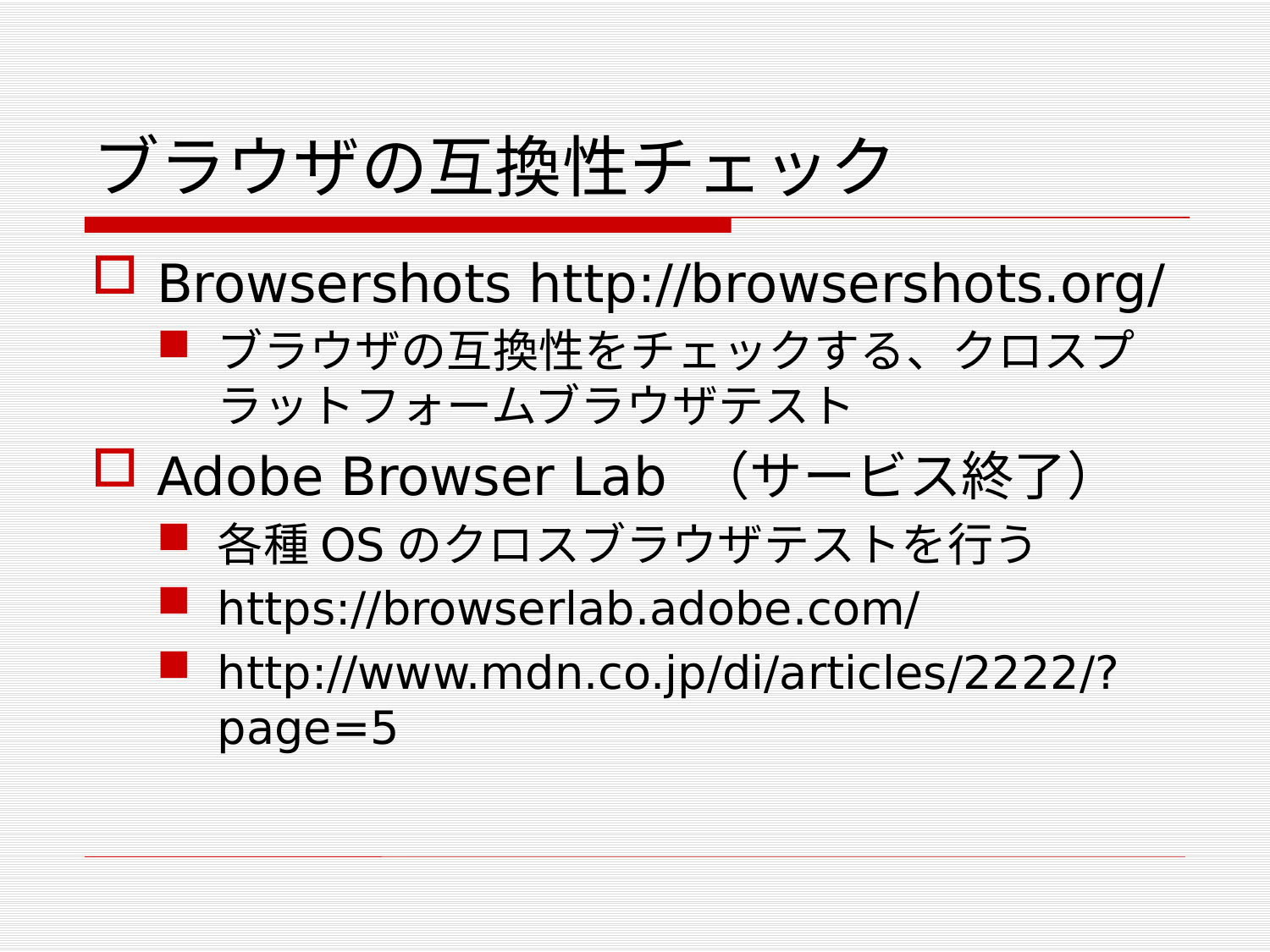

# ブラウザの互換性チェック
Browsershots http://browsershots.org/
ブラウザの互換性をチェックする、クロスプラットフォームブラウザテスト
Adobe Browser Lab （サービス終了）
各種OSのクロスブラウザテストを行う
https://browserlab.adobe.com/
http://www.mdn.co.jp/di/articles/2222/?page=5